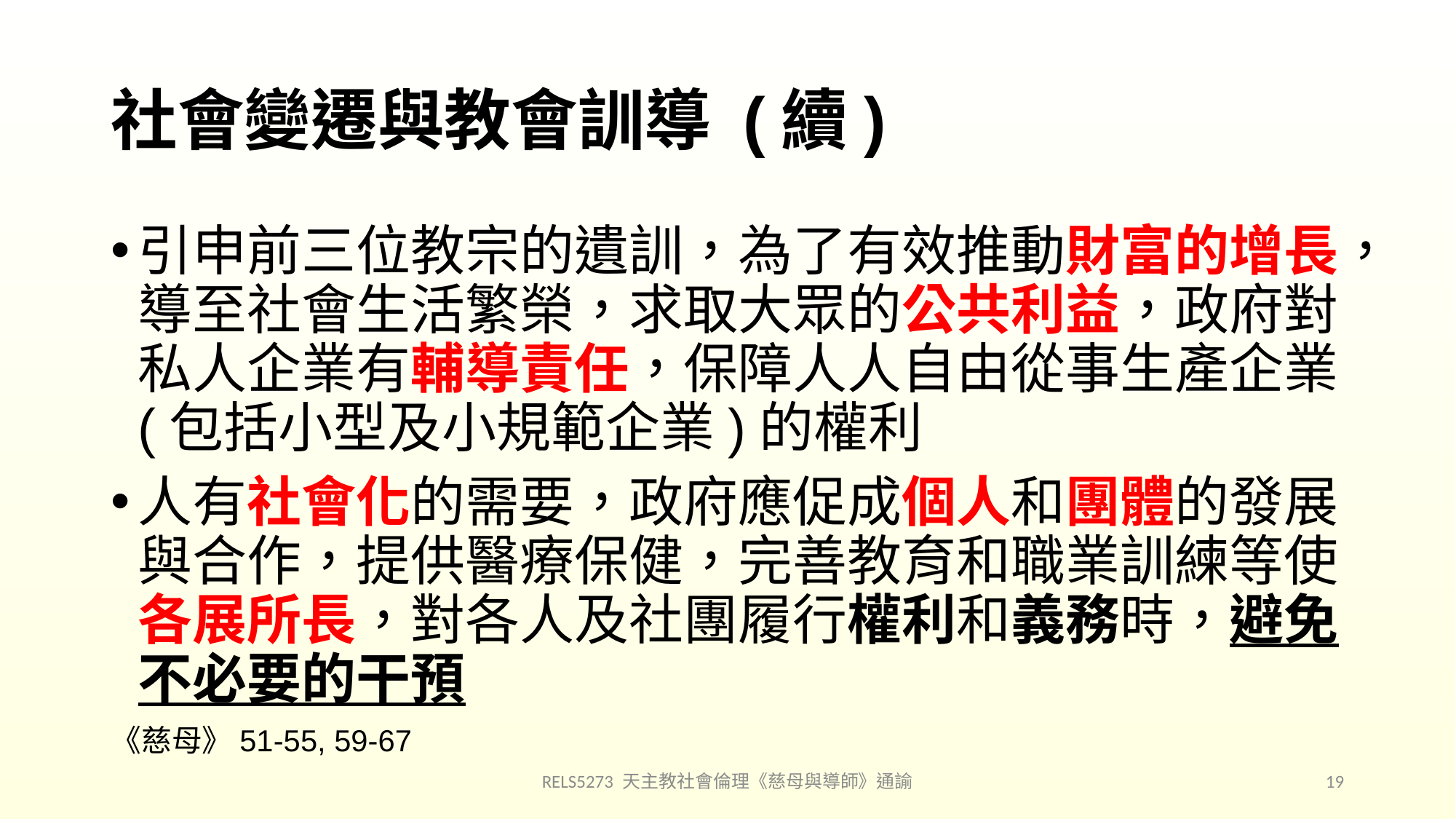

# 社會變遷與教會訓導 (續)
引申前三位教宗的遺訓，為了有效推動財富的增長，導至社會生活繁榮，求取大眾的公共利益，政府對私人企業有輔導責任，保障人人自由從事生產企業(包括小型及小規範企業)的權利
人有社會化的需要，政府應促成個人和團體的發展與合作，提供醫療保健，完善教育和職業訓練等使各展所長，對各人及社團履行權利和義務時，避免不必要的干預
《慈母》51-55, 59-67
RELS5273 天主教社會倫理《慈母與導師》通諭
19